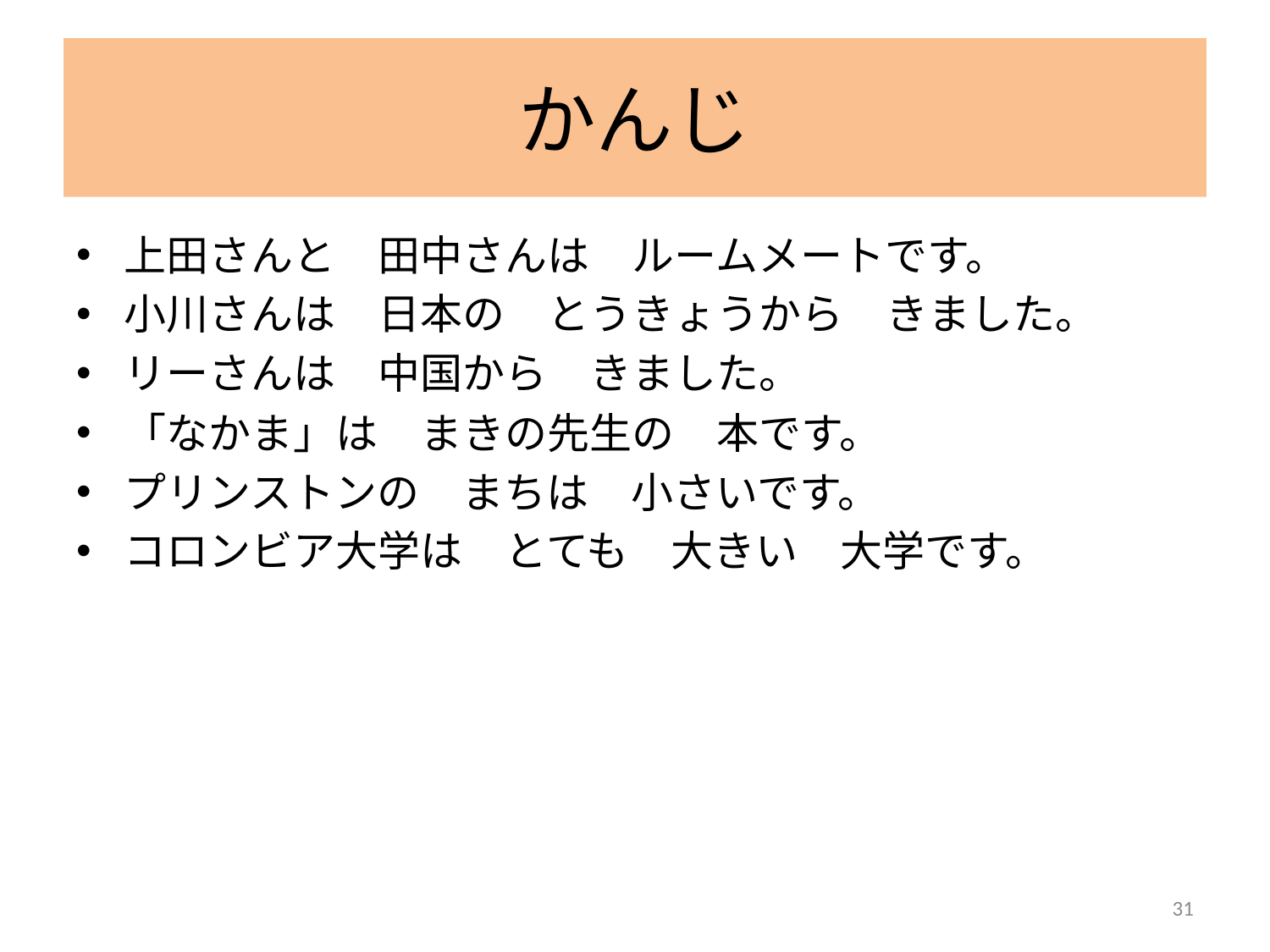

# かんじ
上田さんと　田中さんは　ルームメートです。
小川さんは　日本の　とうきょうから　きました。
リーさんは　中国から　きました。
「なかま」は　まきの先生の　本です。
プリンストンの　まちは　小さいです。
コロンビア大学は　とても　大きい　大学です。
31